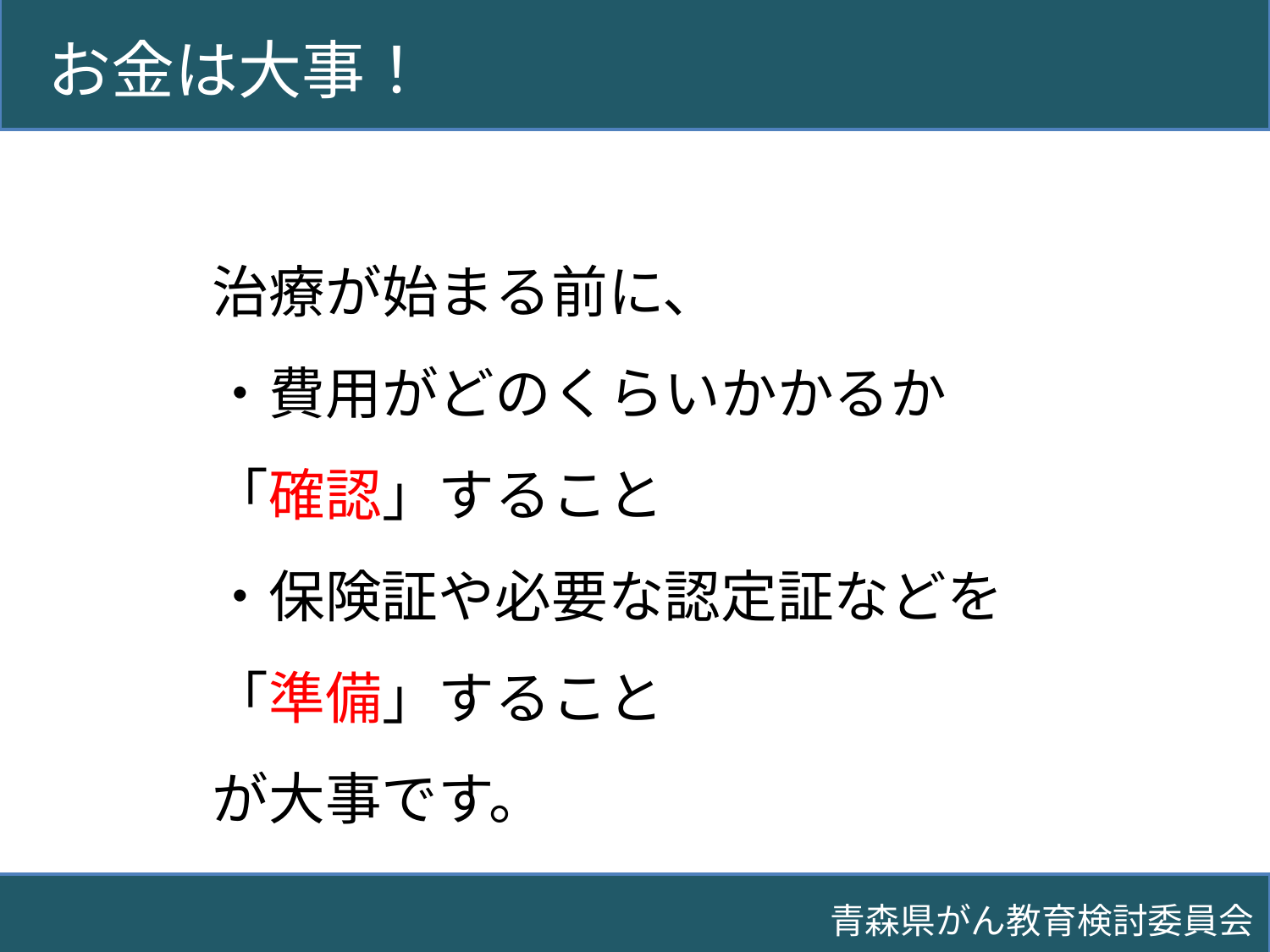

お金は大事！
治療が始まる前に、
・費用がどのくらいかかるか「確認」すること
・保険証や必要な認定証などを「準備」すること
が大事です。

青森県がん教育検討委員会